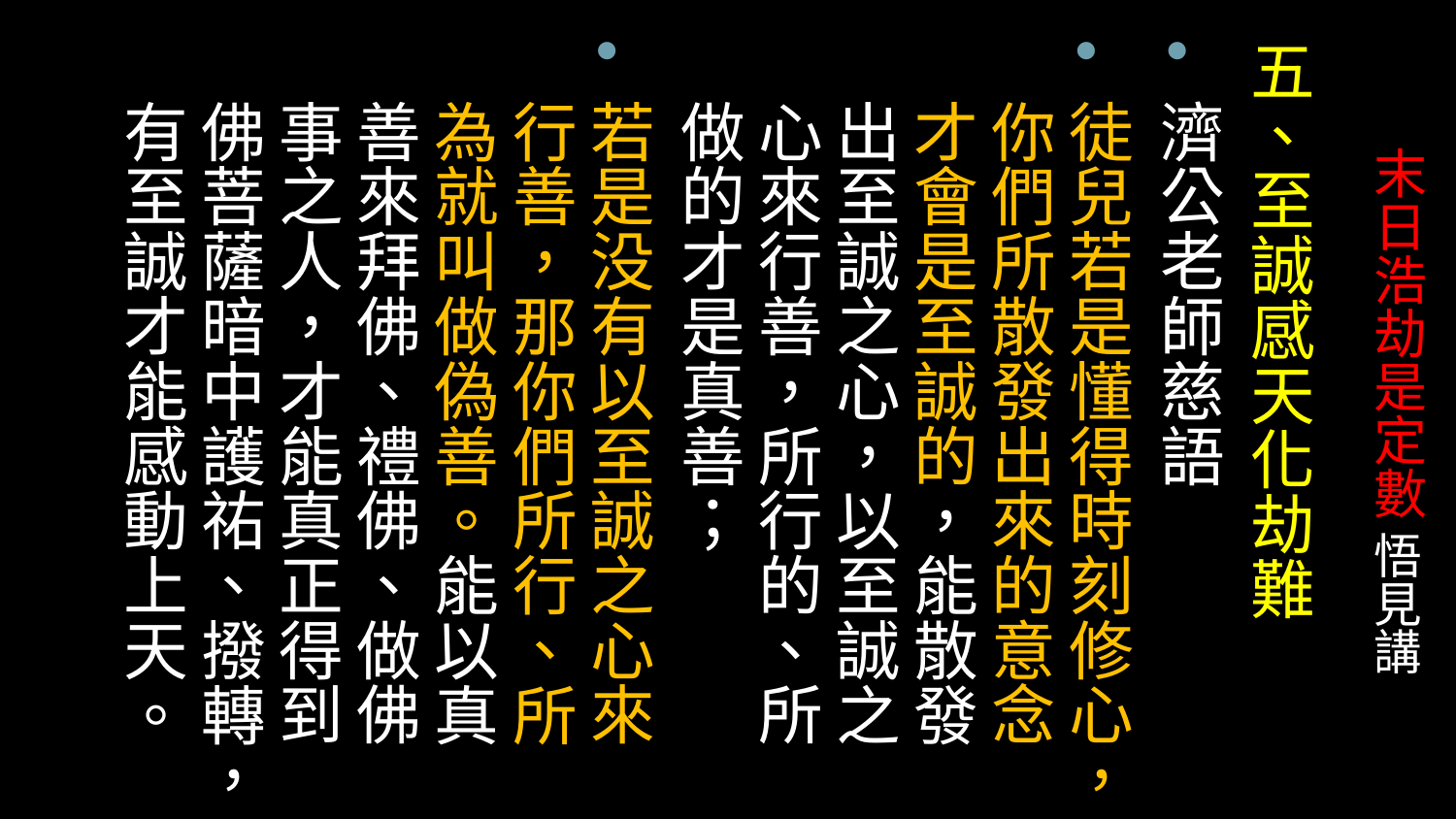

五、至誠感天化劫難
濟公老師慈語
徒兒若是懂得時刻修心，你們所散發出來的意念才會是至誠的，能散發出至誠之心，以至誠之心來行善，所行的、所做的才是真善；
若是没有以至誠之心來行善，那你們所行、所為就叫做偽善。能以真善來拜佛、禮佛、做佛事之人，才能真正得到佛菩薩暗中護祐、撥轉，有至誠才能感動上天。

# 末日浩劫是定數 悟見講